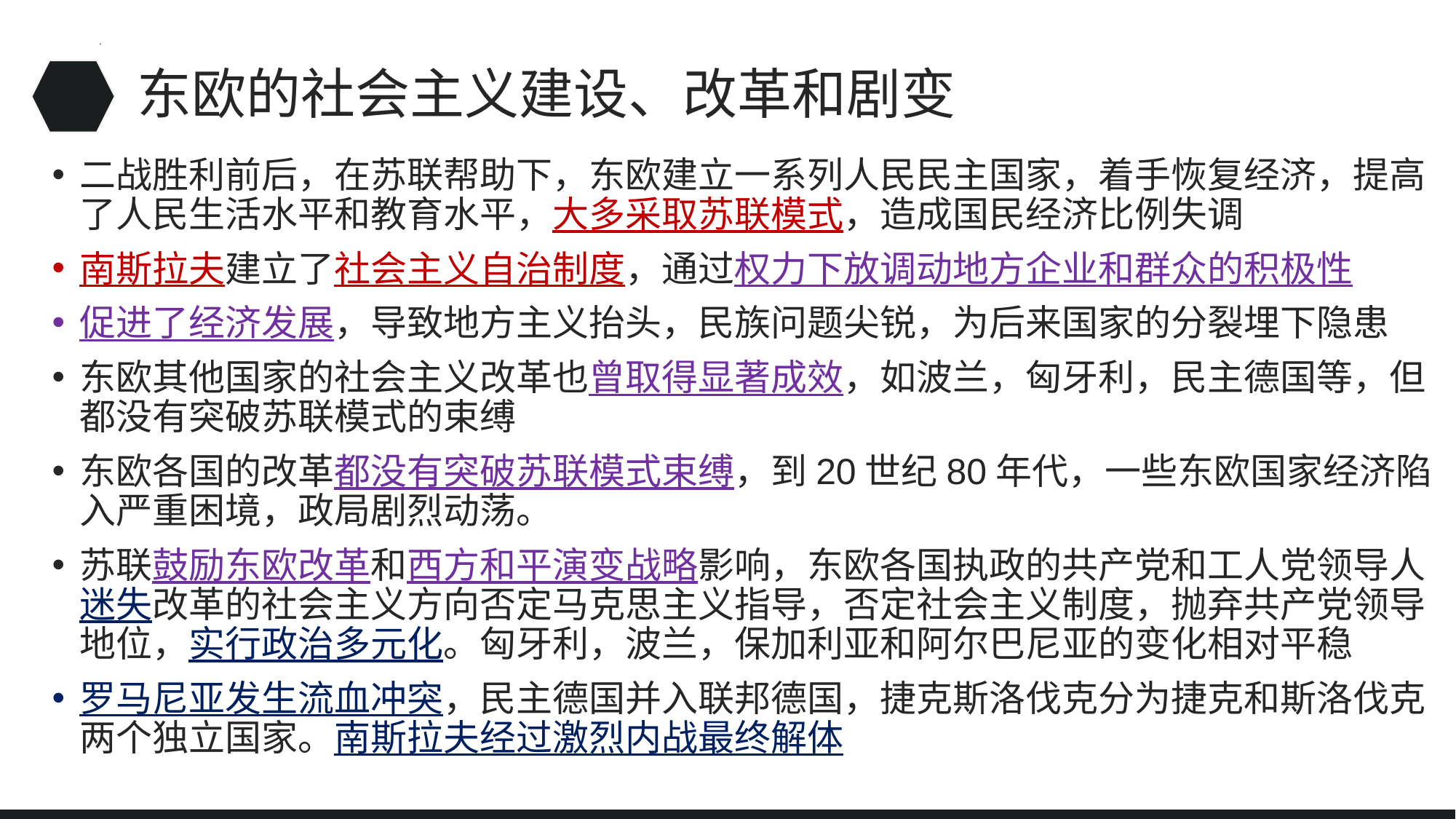

# 东欧的社会主义建设、改革和剧变
二战胜利前后，在苏联帮助下，东欧建立一系列人民民主国家，着手恢复经济，提高了人民生活水平和教育水平，大多采取苏联模式，造成国民经济比例失调
南斯拉夫建立了社会主义自治制度，通过权力下放调动地方企业和群众的积极性
促进了经济发展，导致地方主义抬头，民族问题尖锐，为后来国家的分裂埋下隐患
东欧其他国家的社会主义改革也曾取得显著成效，如波兰，匈牙利，民主德国等，但都没有突破苏联模式的束缚
东欧各国的改革都没有突破苏联模式束缚，到20世纪80年代，一些东欧国家经济陷入严重困境，政局剧烈动荡。
苏联鼓励东欧改革和西方和平演变战略影响，东欧各国执政的共产党和工人党领导人迷失改革的社会主义方向否定马克思主义指导，否定社会主义制度，抛弃共产党领导地位，实行政治多元化。匈牙利，波兰，保加利亚和阿尔巴尼亚的变化相对平稳
罗马尼亚发生流血冲突，民主德国并入联邦德国，捷克斯洛伐克分为捷克和斯洛伐克两个独立国家。南斯拉夫经过激烈内战最终解体